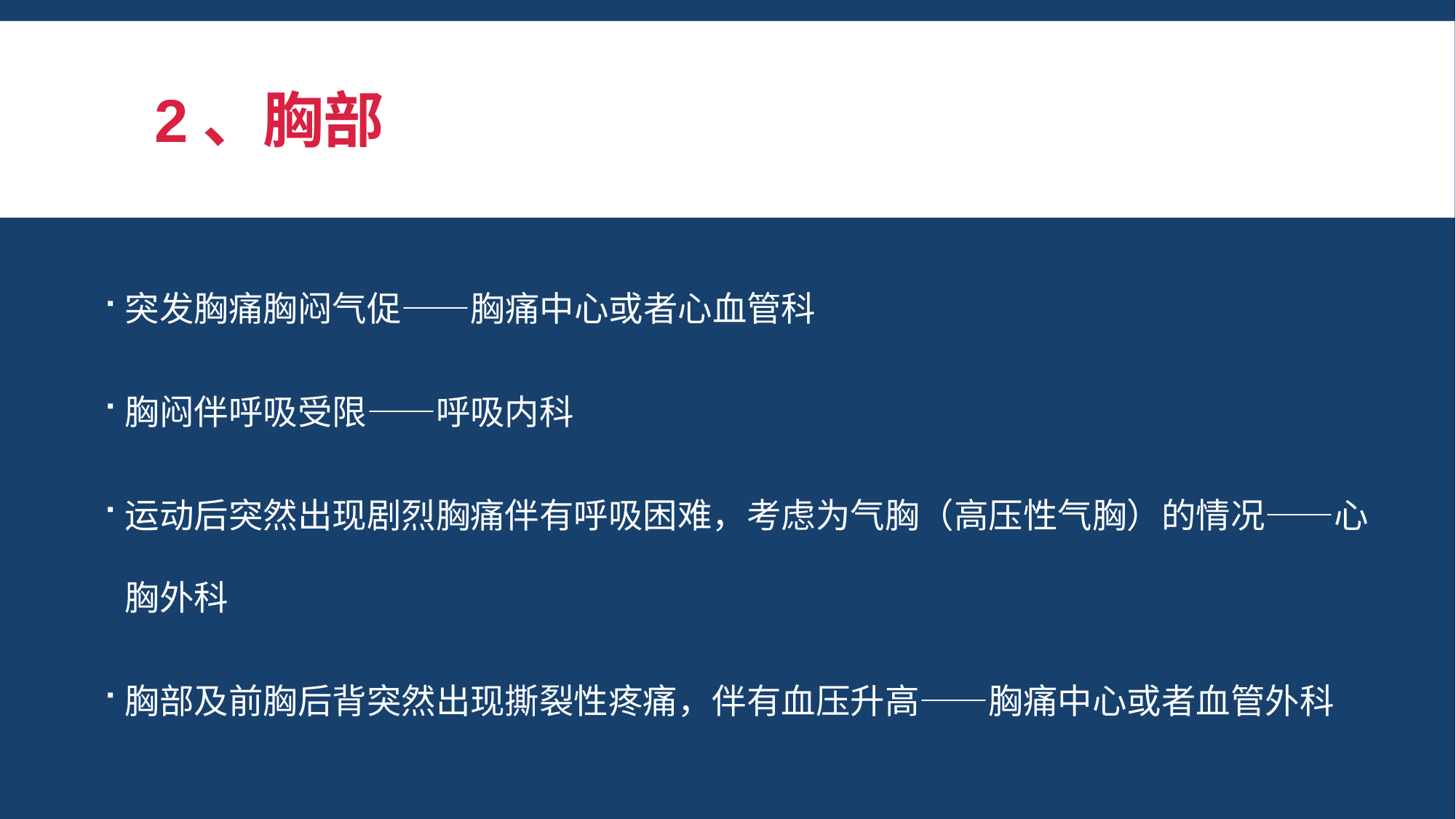

# 2、胸部
突发胸痛胸闷气促——胸痛中心或者心血管科
胸闷伴呼吸受限——呼吸内科
运动后突然出现剧烈胸痛伴有呼吸困难，考虑为气胸（高压性气胸）的情况——心胸外科
胸部及前胸后背突然出现撕裂性疼痛，伴有血压升高——胸痛中心或者血管外科